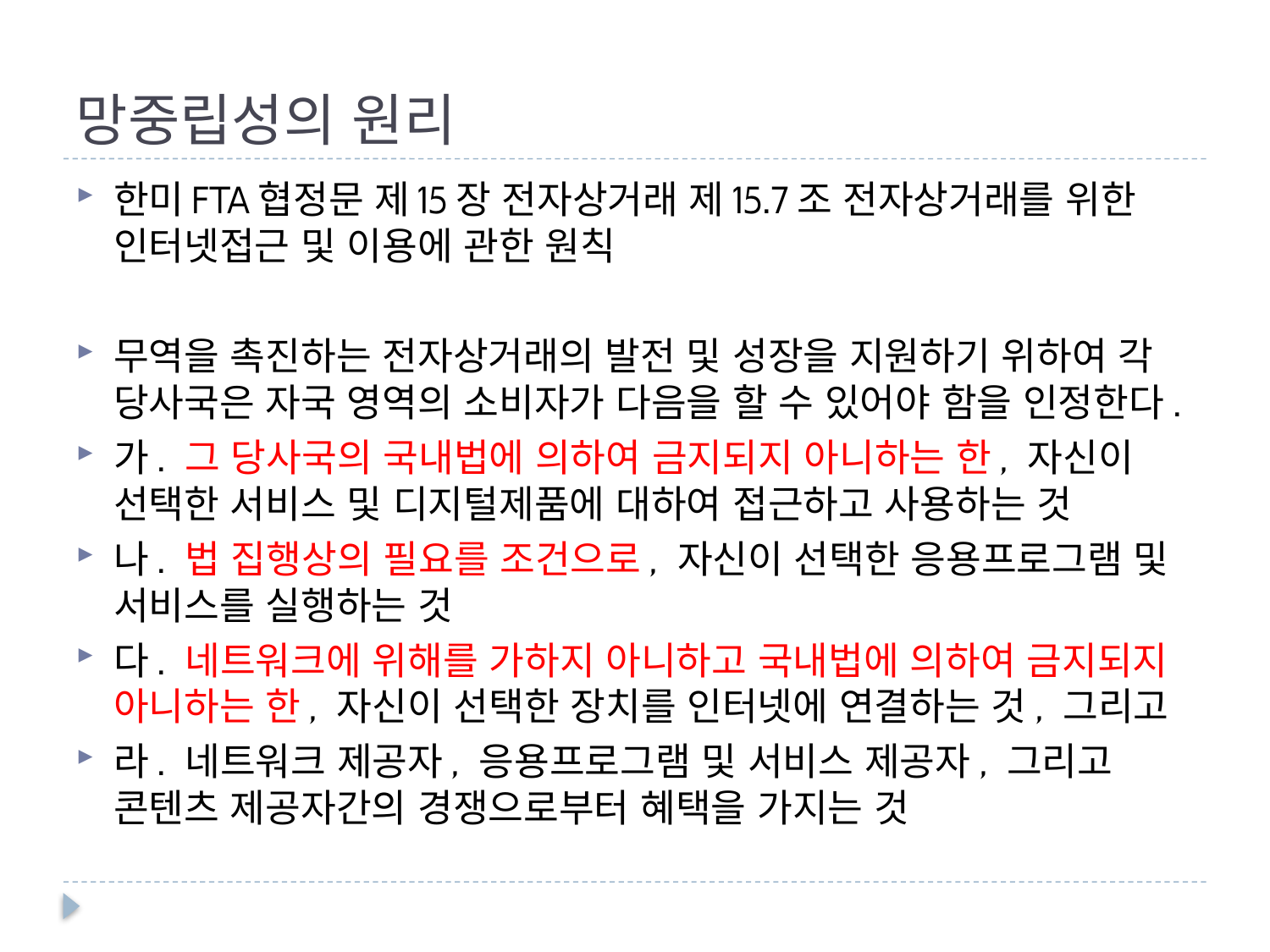

# 망중립성의 원리
한미FTA협정문 제15장 전자상거래 제15.7조 전자상거래를 위한 인터넷접근 및 이용에 관한 원칙

무역을 촉진하는 전자상거래의 발전 및 성장을 지원하기 위하여 각 당사국은 자국 영역의 소비자가 다음을 할 수 있어야 함을 인정한다.
가. 그 당사국의 국내법에 의하여 금지되지 아니하는 한, 자신이 선택한 서비스 및 디지털제품에 대하여 접근하고 사용하는 것
나. 법 집행상의 필요를 조건으로, 자신이 선택한 응용프로그램 및 서비스를 실행하는 것
다. 네트워크에 위해를 가하지 아니하고 국내법에 의하여 금지되지 아니하는 한, 자신이 선택한 장치를 인터넷에 연결하는 것, 그리고
라. 네트워크 제공자, 응용프로그램 및 서비스 제공자, 그리고 콘텐츠 제공자간의 경쟁으로부터 혜택을 가지는 것